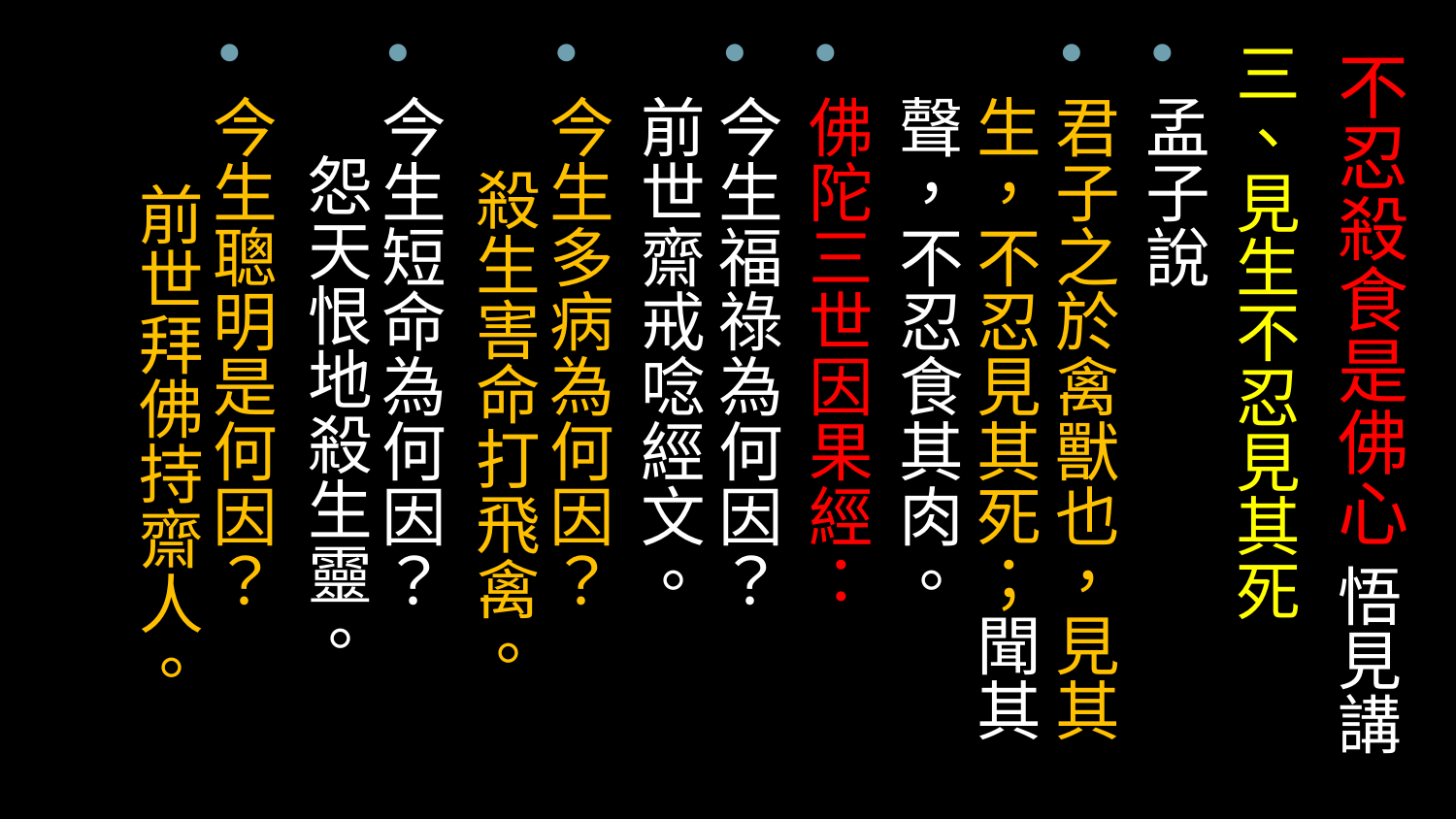

# 不忍殺食是佛心 悟見講
三、見生不忍見其死
孟子說
君子之於禽獸也，見其生，不忍見其死；聞其聲，不忍食其肉。
佛陀三世因果經：
今生福祿為何因？            前世齋戒唸經文。
今生多病為何因？                 殺生害命打飛禽。
今生短命為何因？                怨天恨地殺生靈。
今生聰明是何因？                  前世拜佛持齋人。